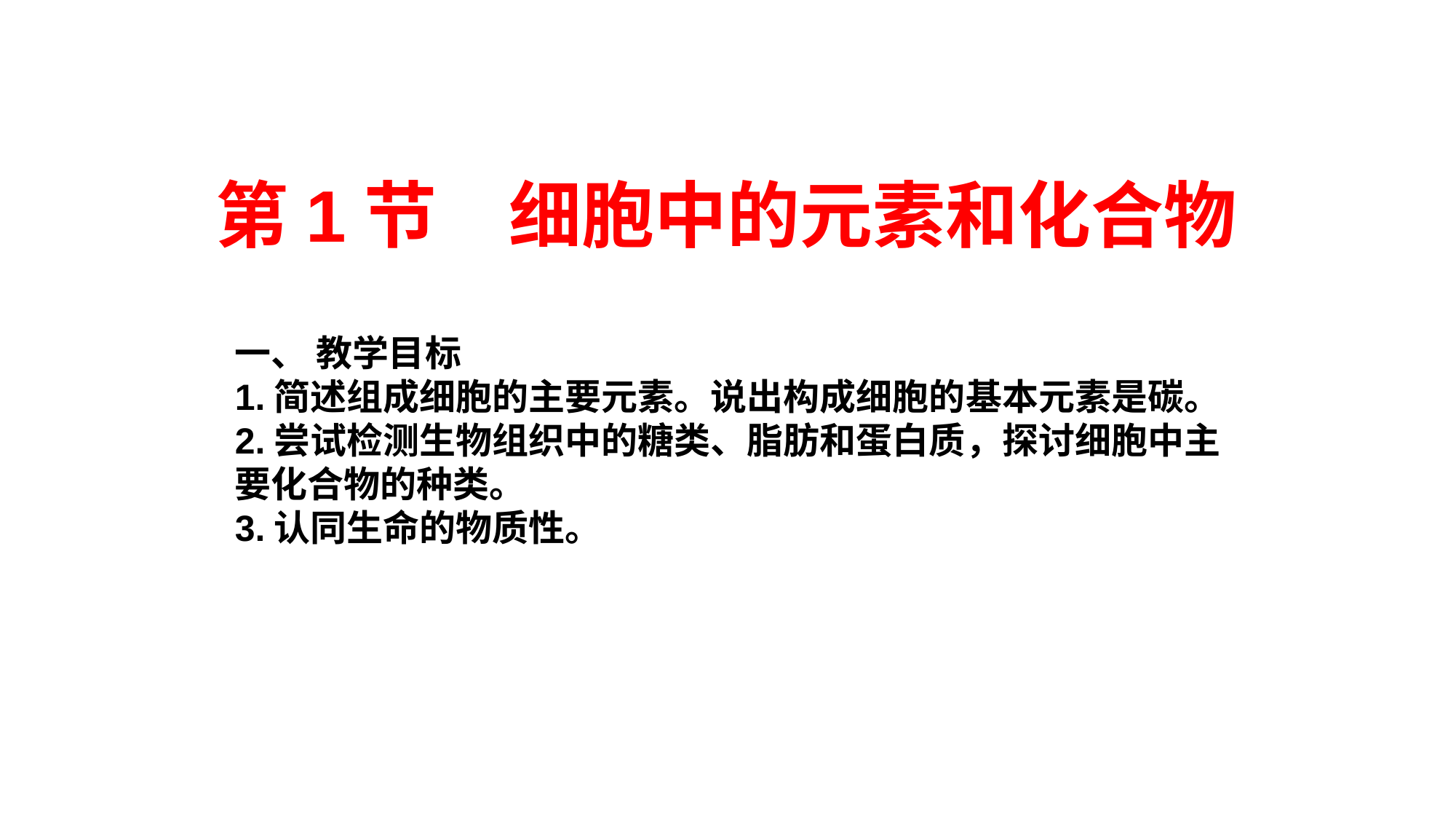

第1节　细胞中的元素和化合物
一、 教学目标
1.简述组成细胞的主要元素。说出构成细胞的基本元素是碳。
2.尝试检测生物组织中的糖类、脂肪和蛋白质，探讨细胞中主要化合物的种类。
3.认同生命的物质性。